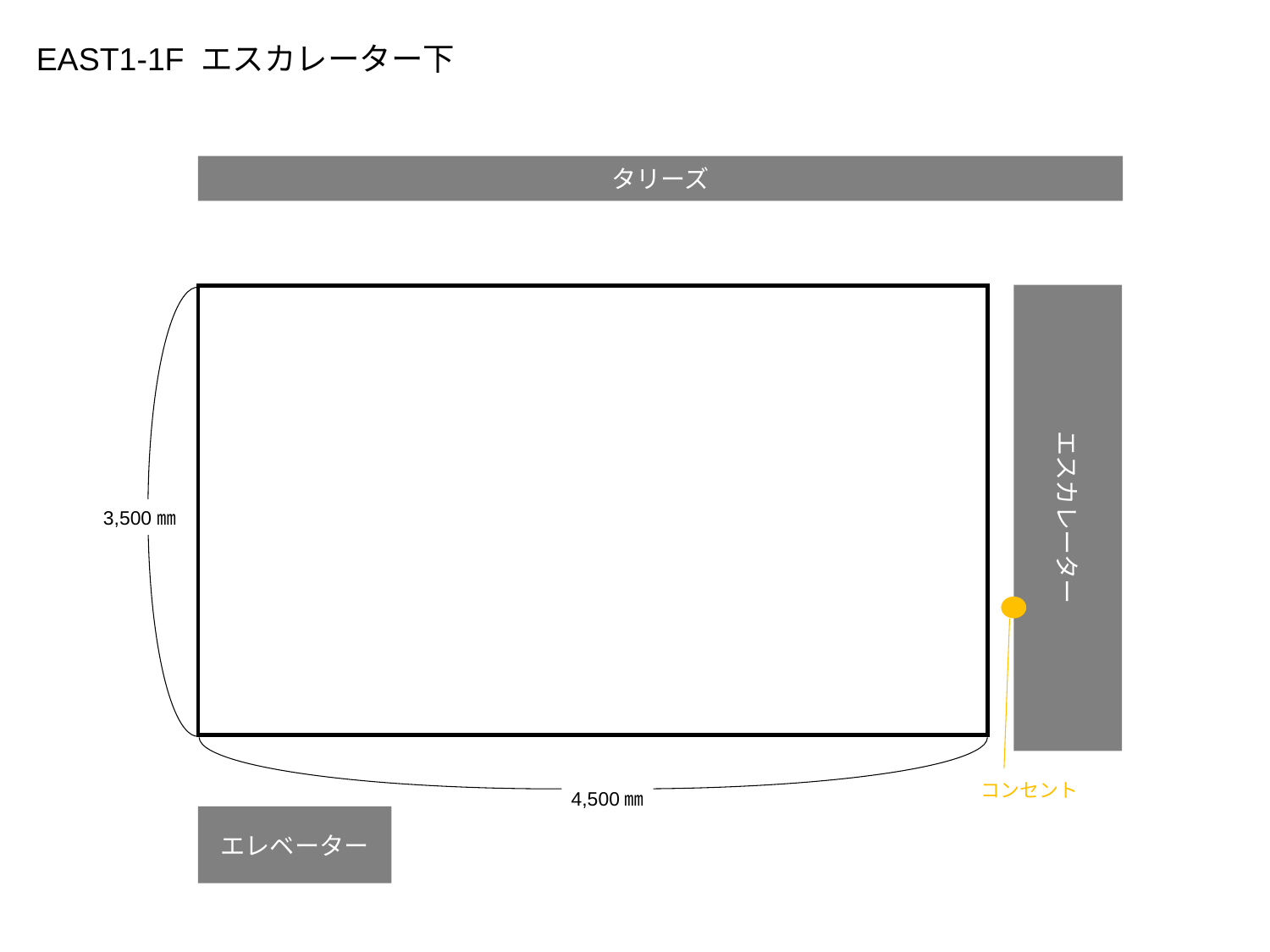

EAST1-1F エスカレーター下
タリーズ
エスカレーター

3,500㎜

コンセント
4,500㎜
エレベーター